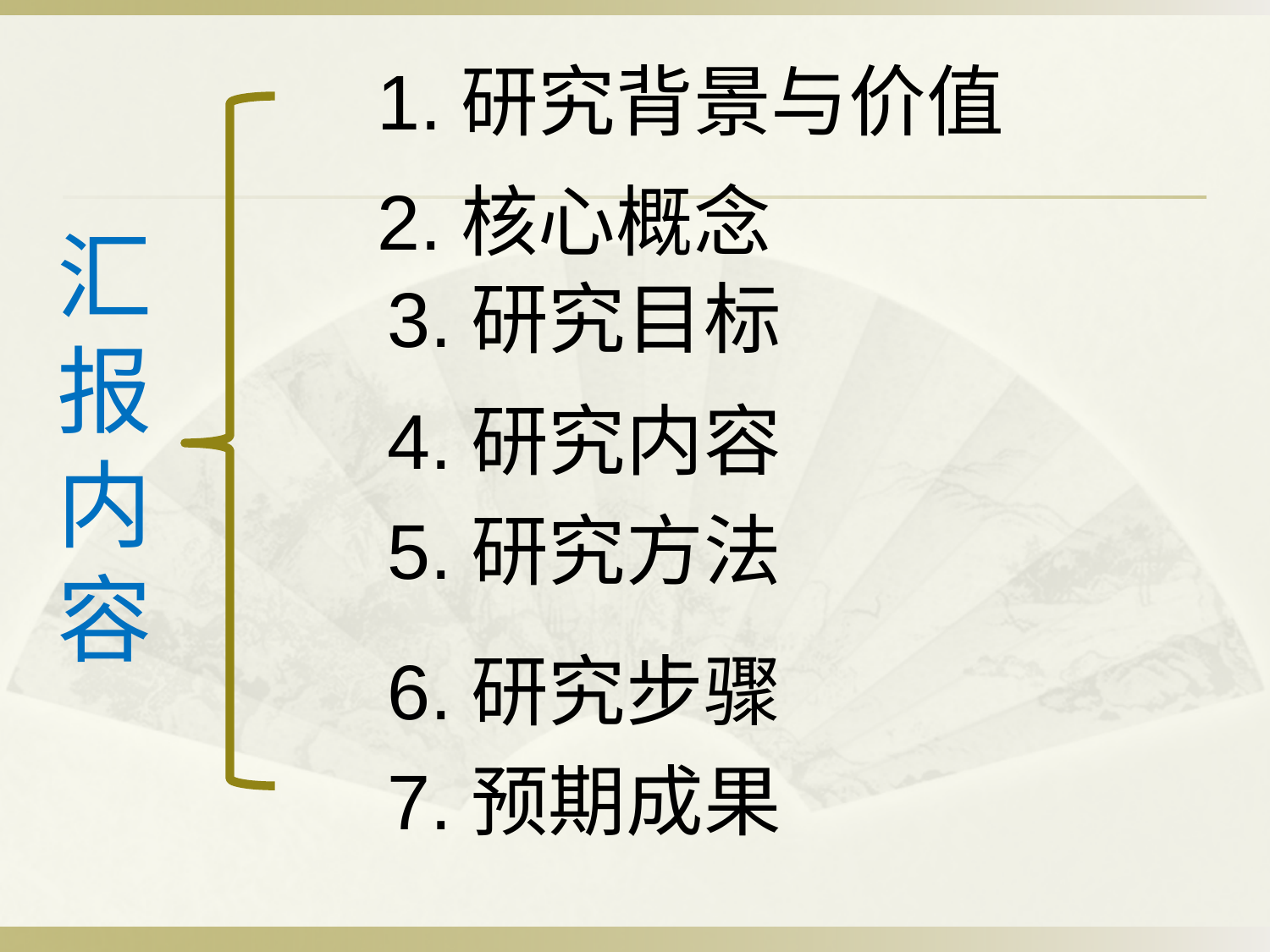

1.研究背景与价值

# 汇报内容
2.核心概念
3.研究目标
4.研究内容
5.研究方法
6.研究步骤
7.预期成果